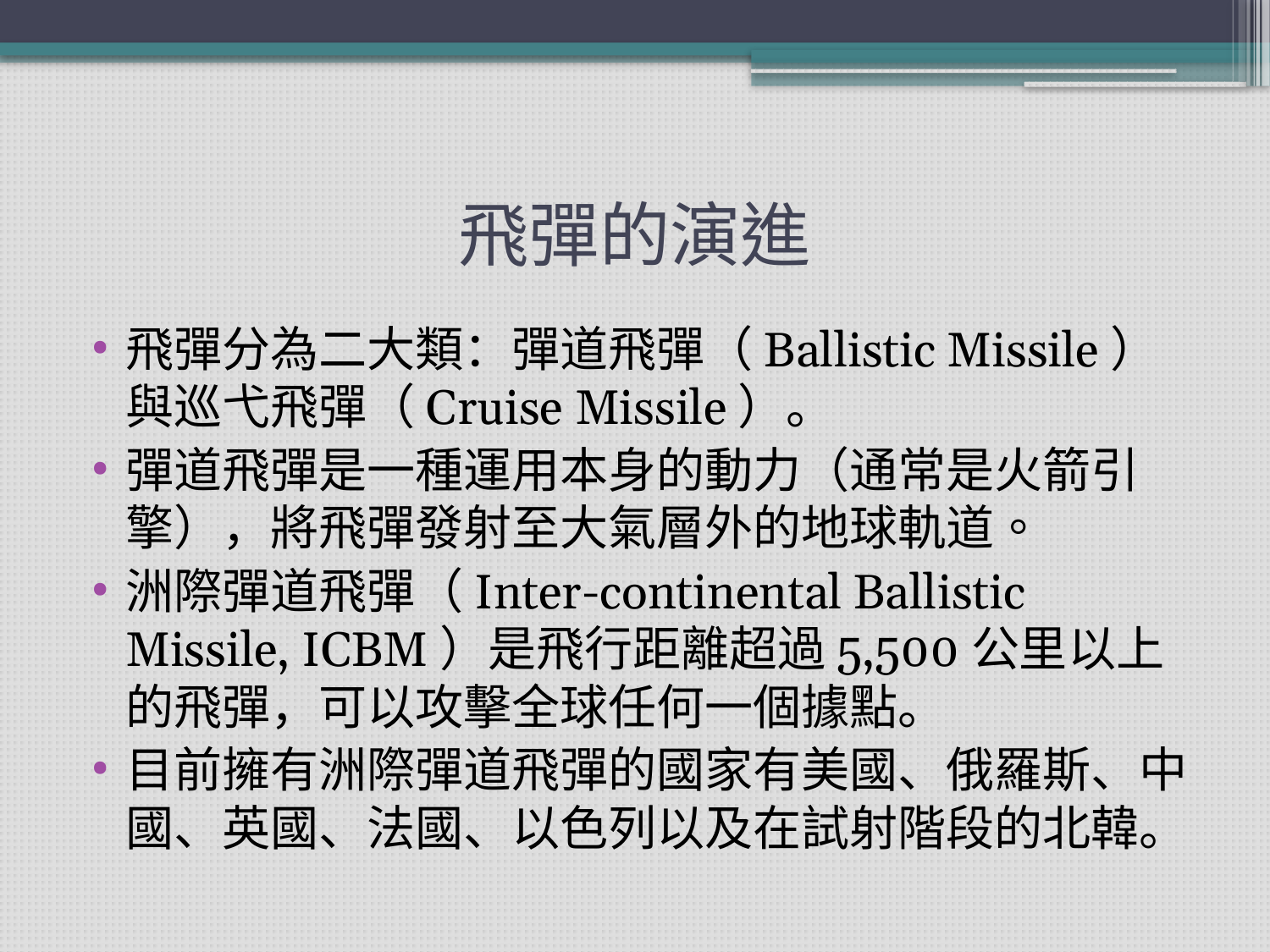

# 飛彈的演進
飛彈分為二大類：彈道飛彈（Ballistic Missile）與巡弋飛彈（Cruise Missile）。
彈道飛彈是一種運用本身的動力（通常是火箭引擎），將飛彈發射至大氣層外的地球軌道。
洲際彈道飛彈（Inter-continental Ballistic Missile, ICBM）是飛行距離超過5,500公里以上的飛彈，可以攻擊全球任何一個據點。
目前擁有洲際彈道飛彈的國家有美國、俄羅斯、中國、英國、法國、以色列以及在試射階段的北韓。